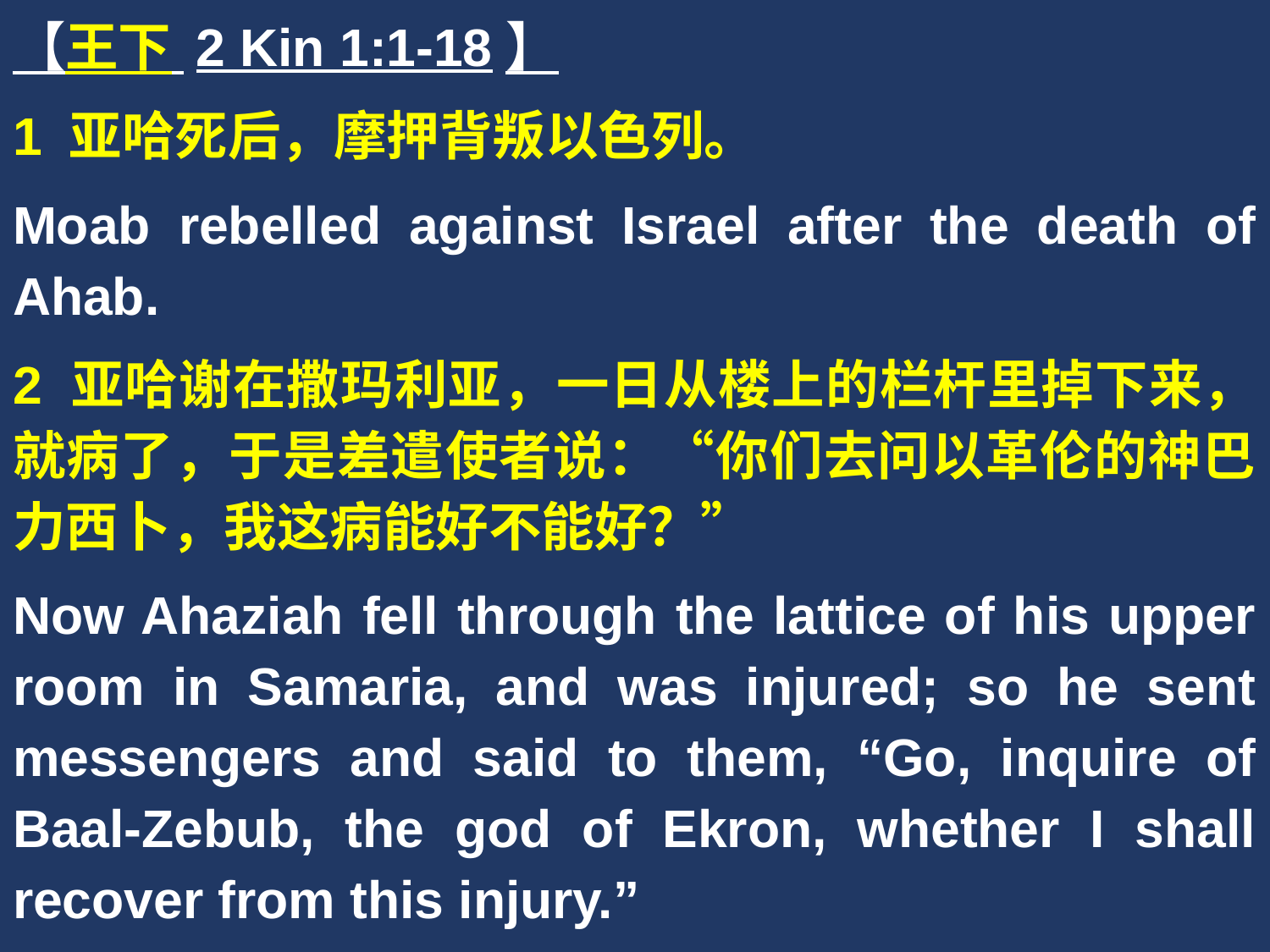

【王下 2 Kin 1:1-18】
1 亚哈死后，摩押背叛以色列。
Moab rebelled against Israel after the death of Ahab.
2 亚哈谢在撒玛利亚，一日从楼上的栏杆里掉下来，就病了，于是差遣使者说：“你们去问以革伦的神巴力西卜，我这病能好不能好？”
Now Ahaziah fell through the lattice of his upper room in Samaria, and was injured; so he sent messengers and said to them, “Go, inquire of Baal-Zebub, the god of Ekron, whether I shall recover from this injury.”